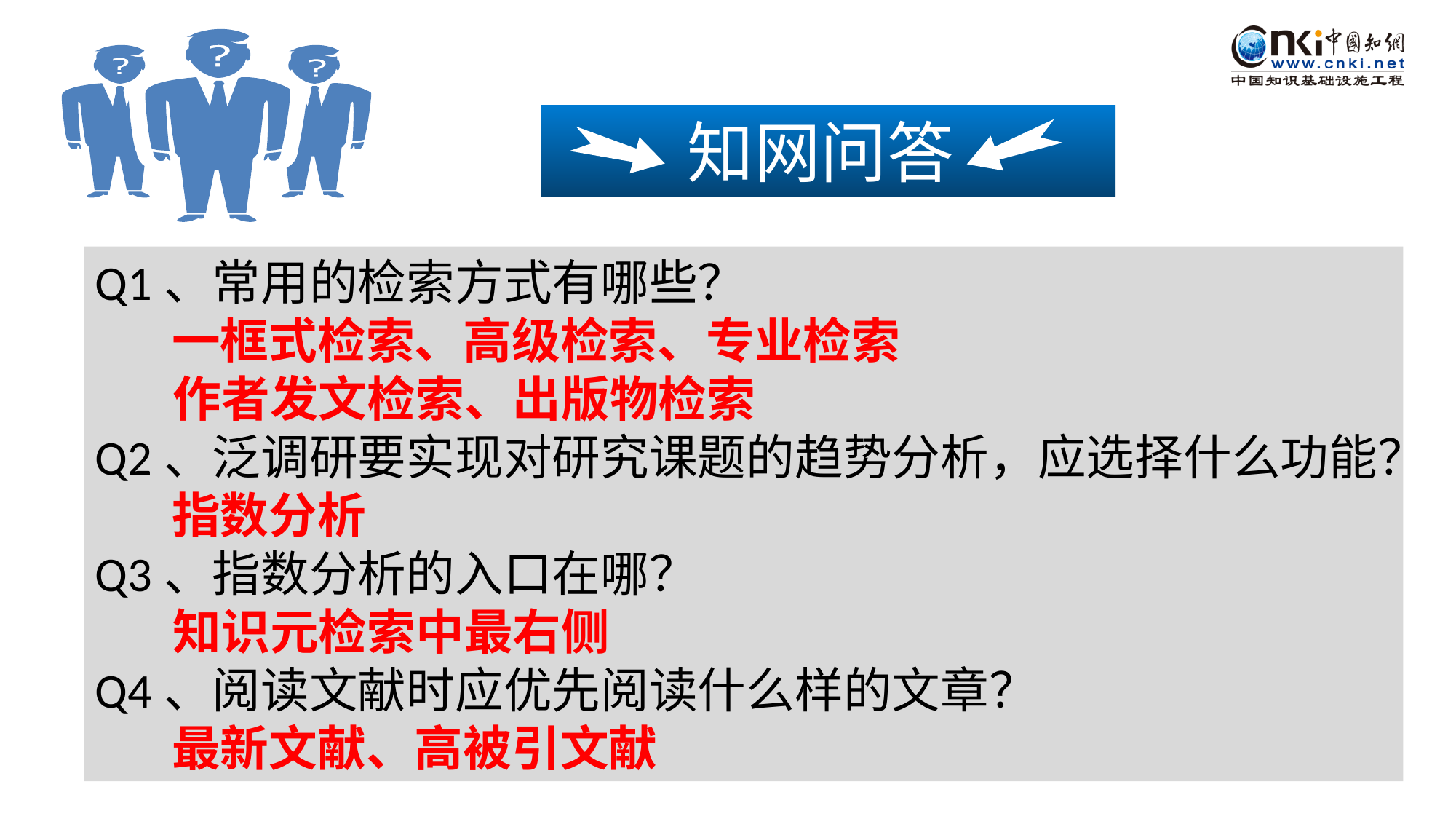

知网问答

Q1、常用的检索方式有哪些？
      一框式检索、高级检索、专业检索
      作者发文检索、出版物检索
Q2、泛调研要实现对研究课题的趋势分析，应选择什么功能？
      指数分析
Q3、指数分析的入口在哪？
      知识元检索中最右侧
Q4、阅读文献时应优先阅读什么样的文章？
      最新文献、高被引文献